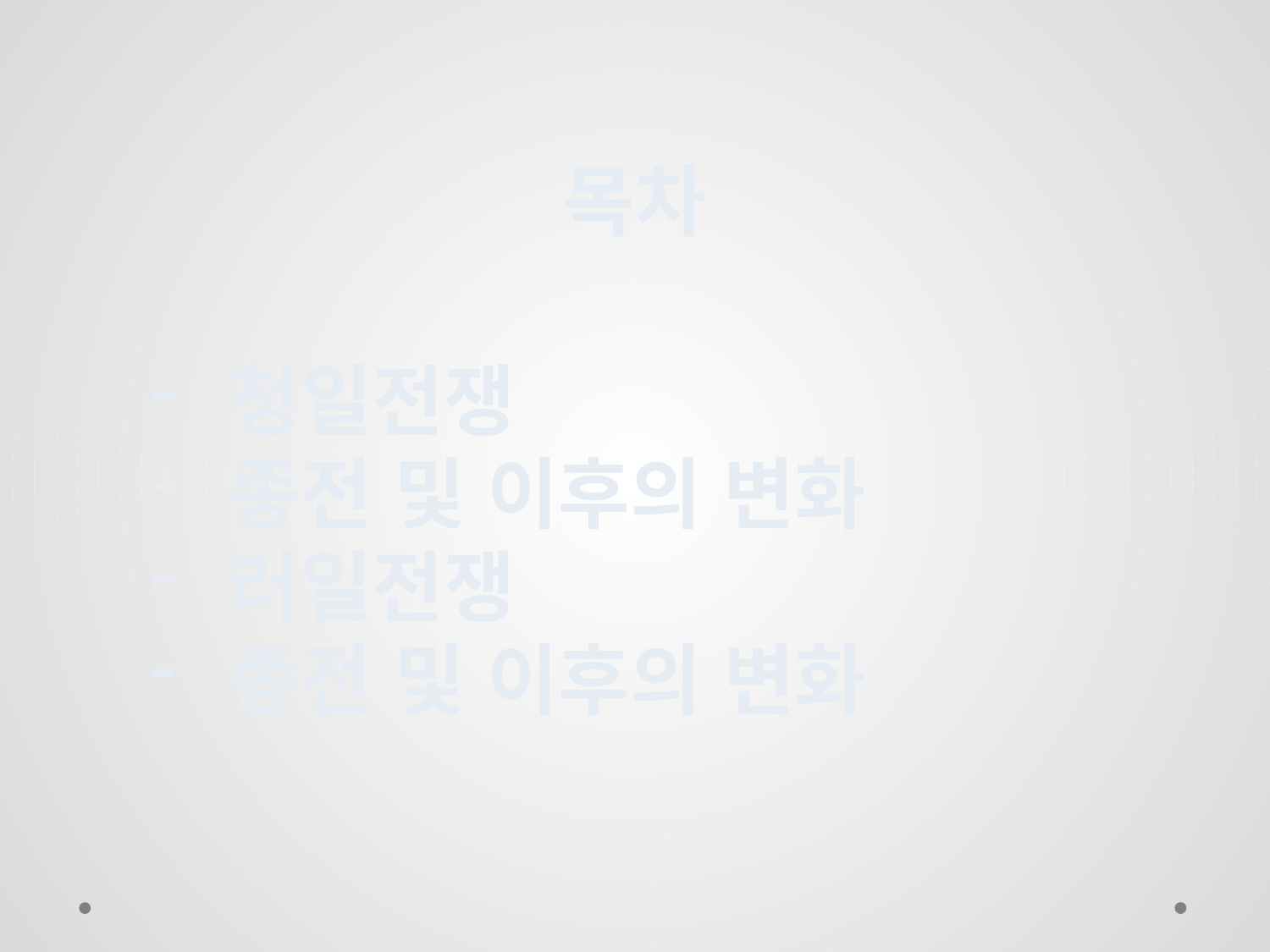

목차
청일전쟁
종전 및 이후의 변화
러일전쟁
종전 및 이후의 변화